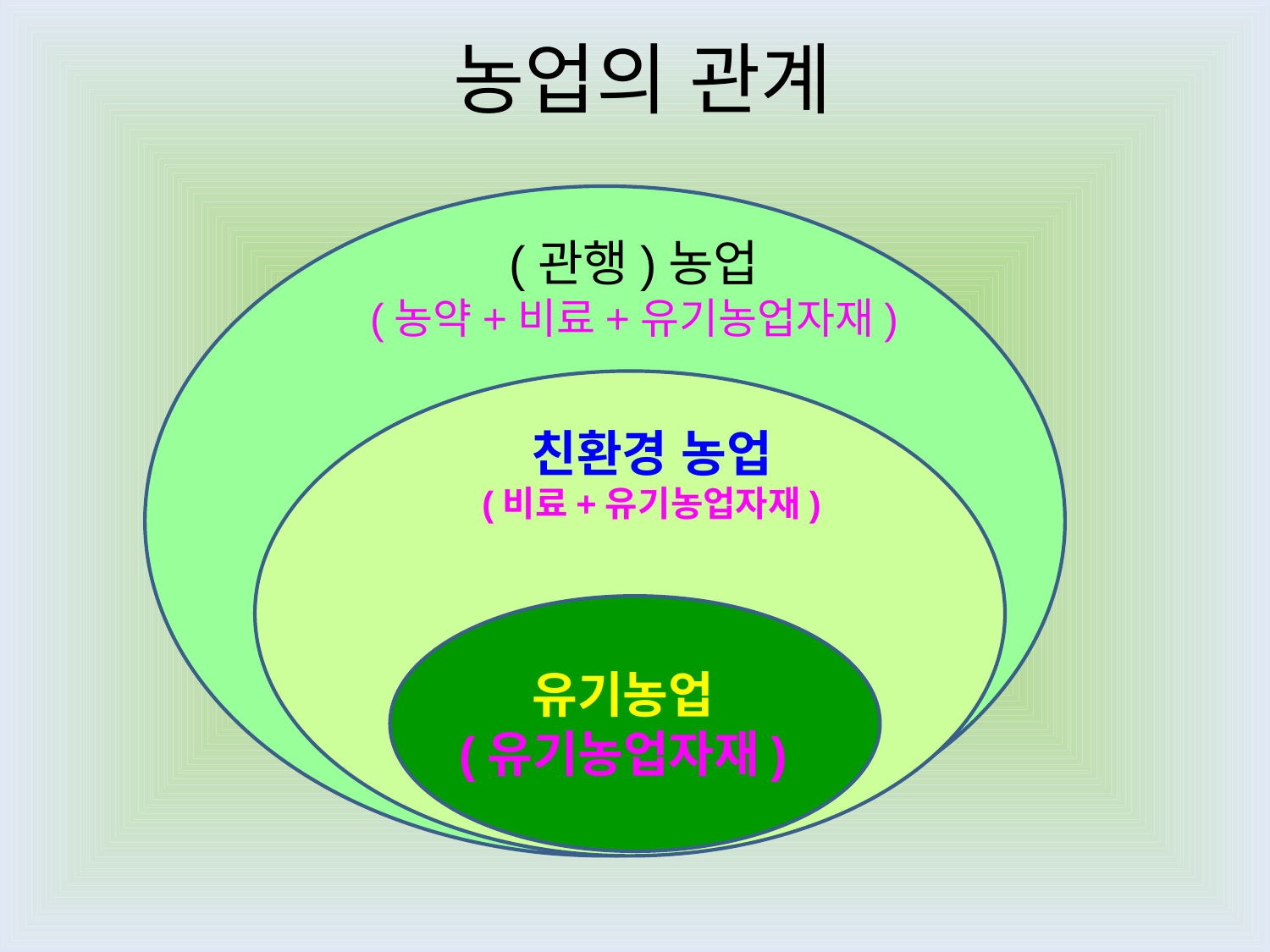

# 농업의 관계

(관행)농업
(농약+비료+유기농업자재)
친
친환경 농업
(비료+유기농업자재)

유기농업
(유기농업자재)